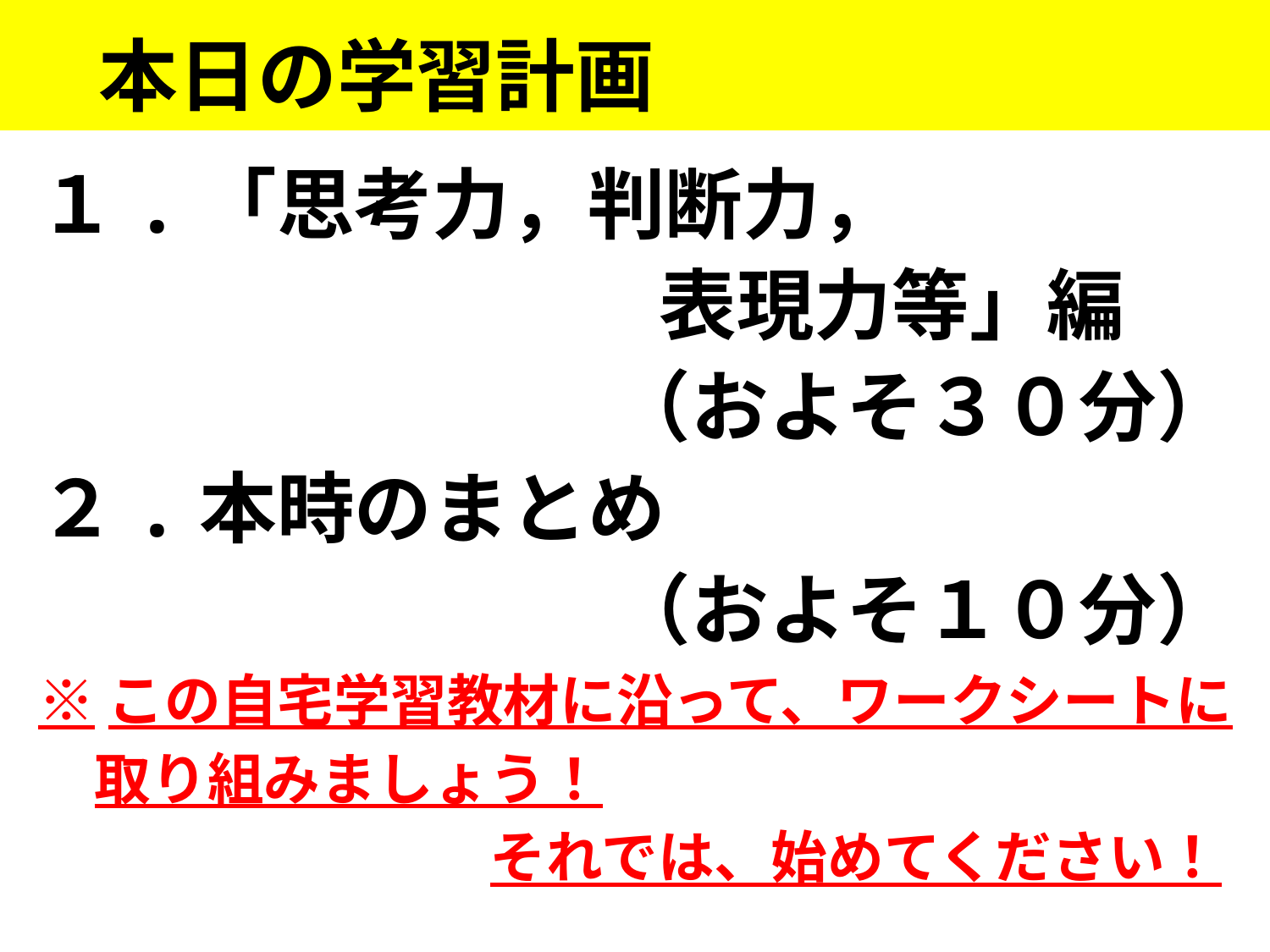

# 本日の学習計画
１.「思考力，判断力，
　　　　　　　　表現力等」編
（およそ３０分）
２.本時のまとめ
（およそ１０分）
※この自宅学習教材に沿って、ワークシートに
　取り組みましょう！
　　　　　　　　それでは、始めてください！